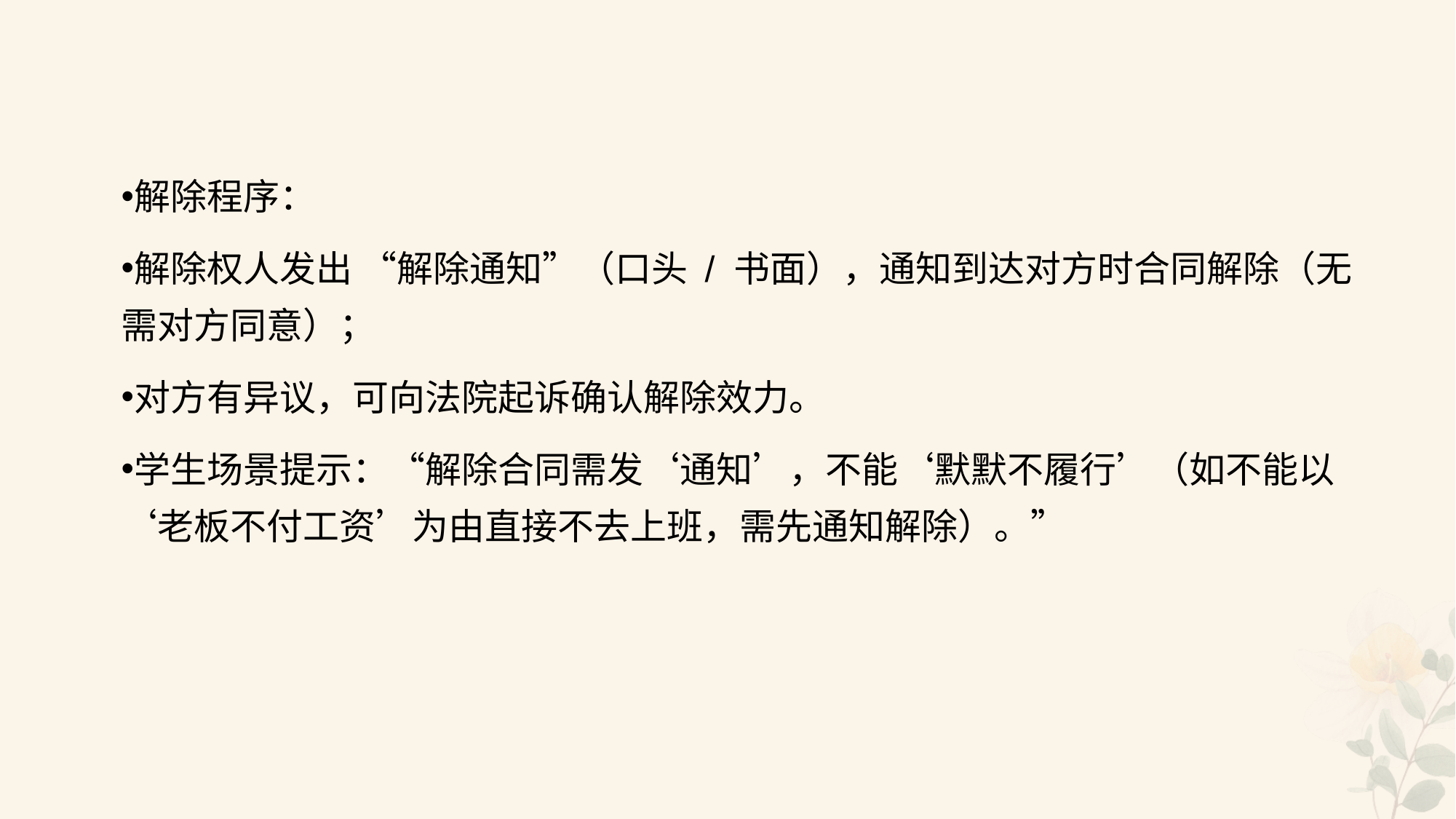

#
解除程序：
解除权人发出 “解除通知”（口头 / 书面），通知到达对方时合同解除（无需对方同意）；
对方有异议，可向法院起诉确认解除效力。
学生场景提示：“解除合同需发‘通知’，不能‘默默不履行’（如不能以‘老板不付工资’为由直接不去上班，需先通知解除）。”